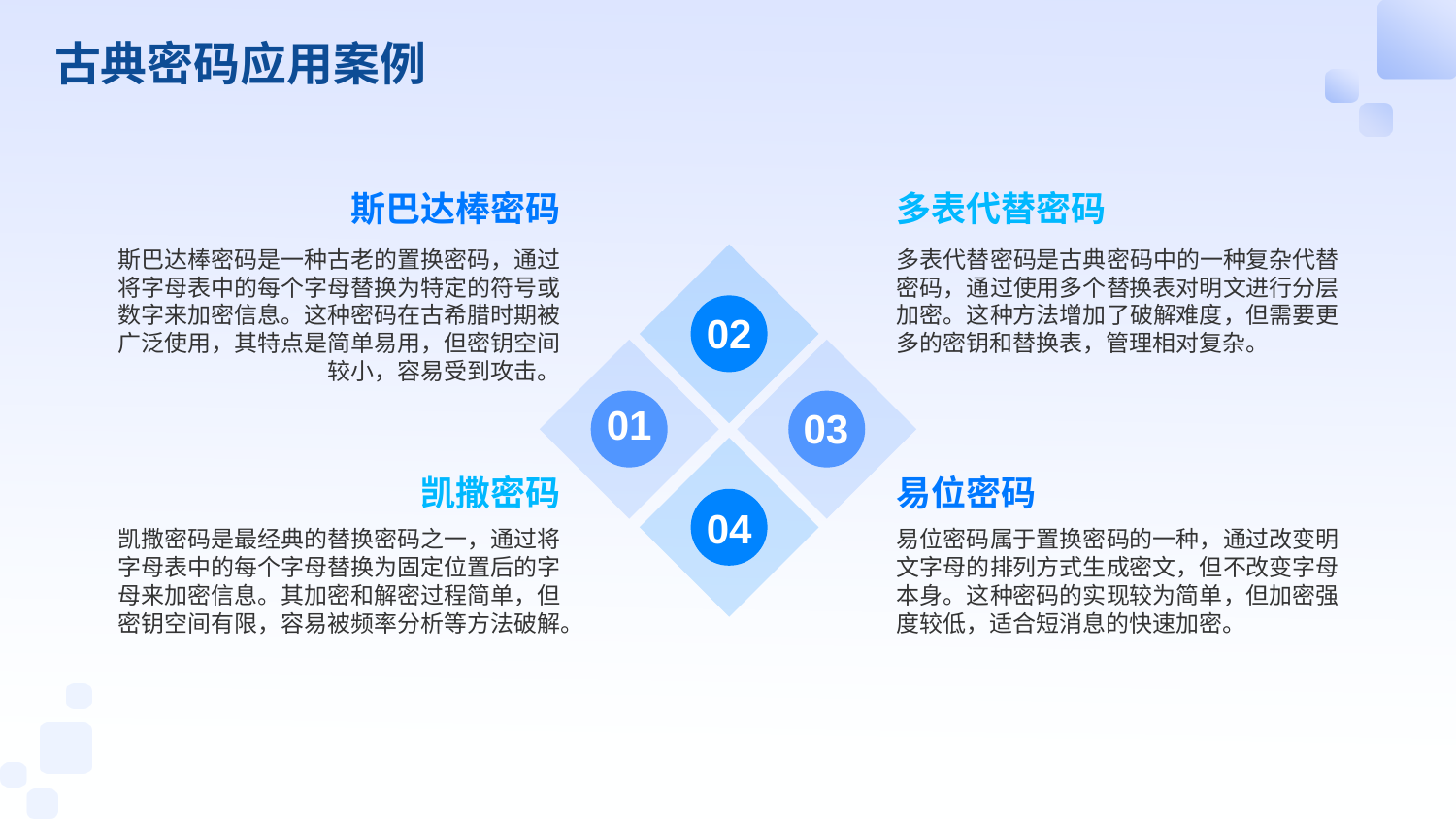

古典密码应用案例
斯巴达棒密码
多表代替密码
斯巴达棒密码是一种古老的置换密码，通过将字母表中的每个字母替换为特定的符号或数字来加密信息。这种密码在古希腊时期被广泛使用，其特点是简单易用，但密钥空间较小，容易受到攻击。
多表代替密码是古典密码中的一种复杂代替密码，通过使用多个替换表对明文进行分层加密。这种方法增加了破解难度，但需要更多的密钥和替换表，管理相对复杂。

02

01
03

凯撒密码
易位密码

04

凯撒密码是最经典的替换密码之一，通过将字母表中的每个字母替换为固定位置后的字母来加密信息。其加密和解密过程简单，但密钥空间有限，容易被频率分析等方法破解。
易位密码属于置换密码的一种，通过改变明文字母的排列方式生成密文，但不改变字母本身。这种密码的实现较为简单，但加密强度较低，适合短消息的快速加密。